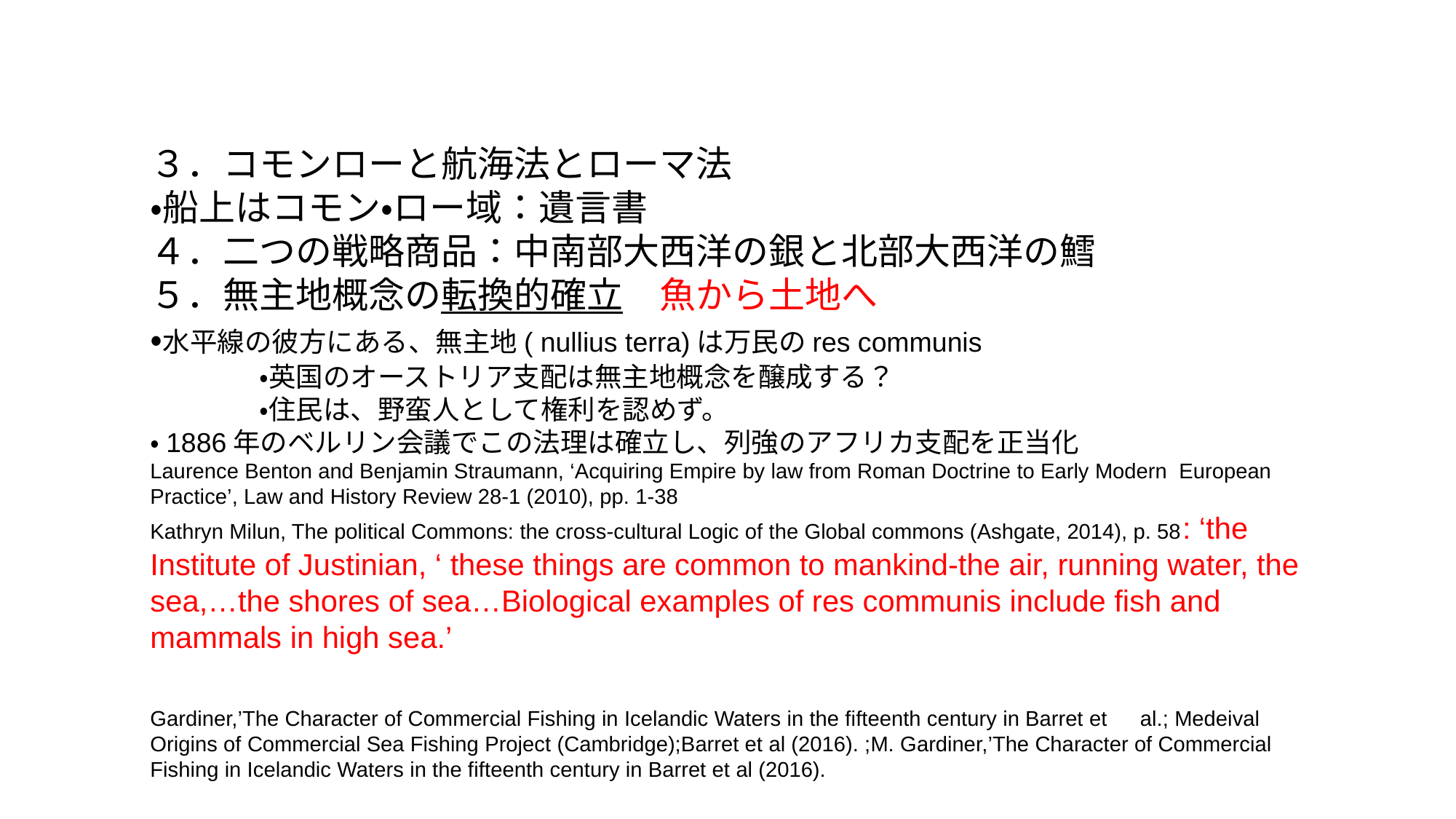

３．コモンローと航海法とローマ法
・船上はコモン・ロー域：遺言書
４．二つの戦略商品：中南部大西洋の銀と北部大西洋の鱈
５．無主地概念の転換的確立　魚から土地へ
・水平線の彼方にある、無主地( nullius terra)は万民のres communis
	・英国のオーストリア支配は無主地概念を醸成する？
	・住民は、野蛮人として権利を認めず。
・1886年のベルリン会議でこの法理は確立し、列強のアフリカ支配を正当化
Laurence Benton and Benjamin Straumann, ‘Acquiring Empire by law from Roman Doctrine to Early Modern  European Practice’, Law and History Review 28-1 (2010), pp. 1-38
Kathryn Milun, The political Commons: the cross-cultural Logic of the Global commons (Ashgate, 2014), p. 58: ‘the Institute of Justinian, ‘ these things are common to mankind-the air, running water, the sea,…the shores of sea…Biological examples of res communis include fish and mammals in high sea.’

Gardiner,’The Character of Commercial Fishing in Icelandic Waters in the fifteenth century in Barret et　al.; Medeival Origins of Commercial Sea Fishing Project (Cambridge);Barret et al (2016). ;M. Gardiner,’The Character of Commercial Fishing in Icelandic Waters in the fifteenth century in Barret et al (2016).